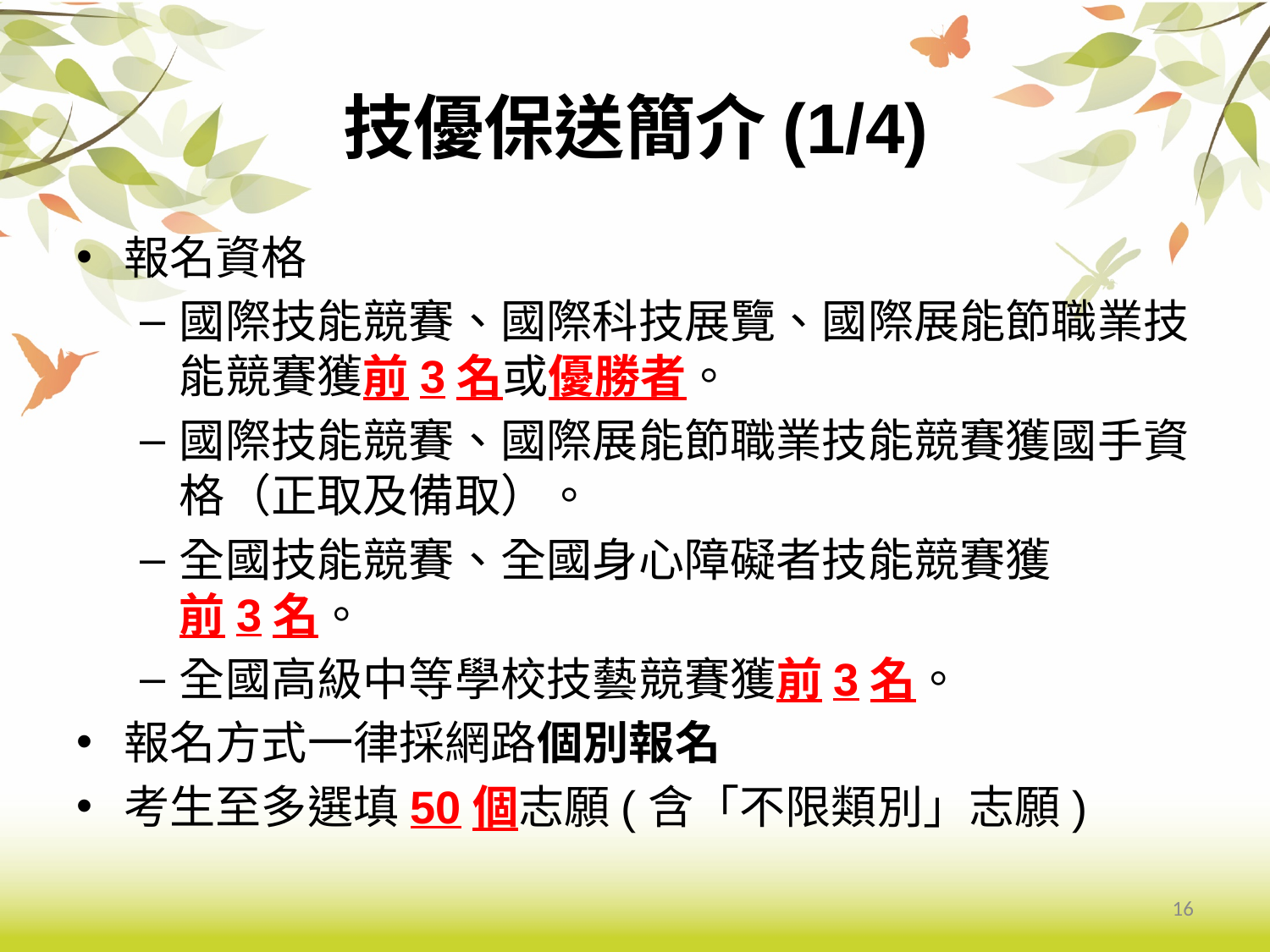

# 技優保送簡介(1/4)
報名資格
國際技能競賽、國際科技展覽、國際展能節職業技能競賽獲前3名或優勝者。
國際技能競賽、國際展能節職業技能競賽獲國手資格（正取及備取）。
全國技能競賽、全國身心障礙者技能競賽獲
前3名。
全國高級中等學校技藝競賽獲前3名。
報名方式一律採網路個別報名
考生至多選填50個志願(含「不限類別」志願)
16